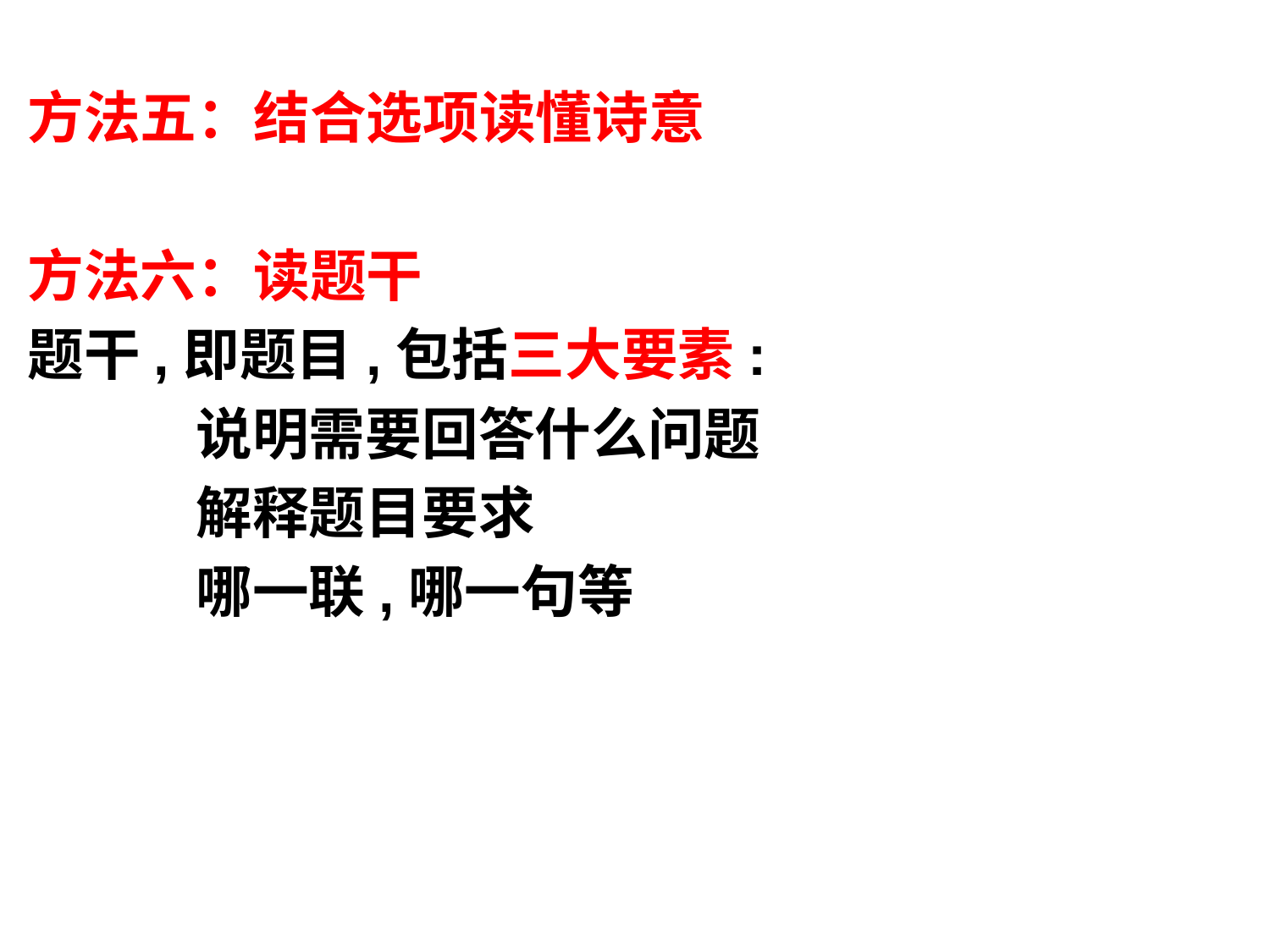

方法五：结合选项读懂诗意

方法六：读题干
题干,即题目,包括三大要素:
            说明需要回答什么问题
            解释题目要求
            哪一联,哪一句等